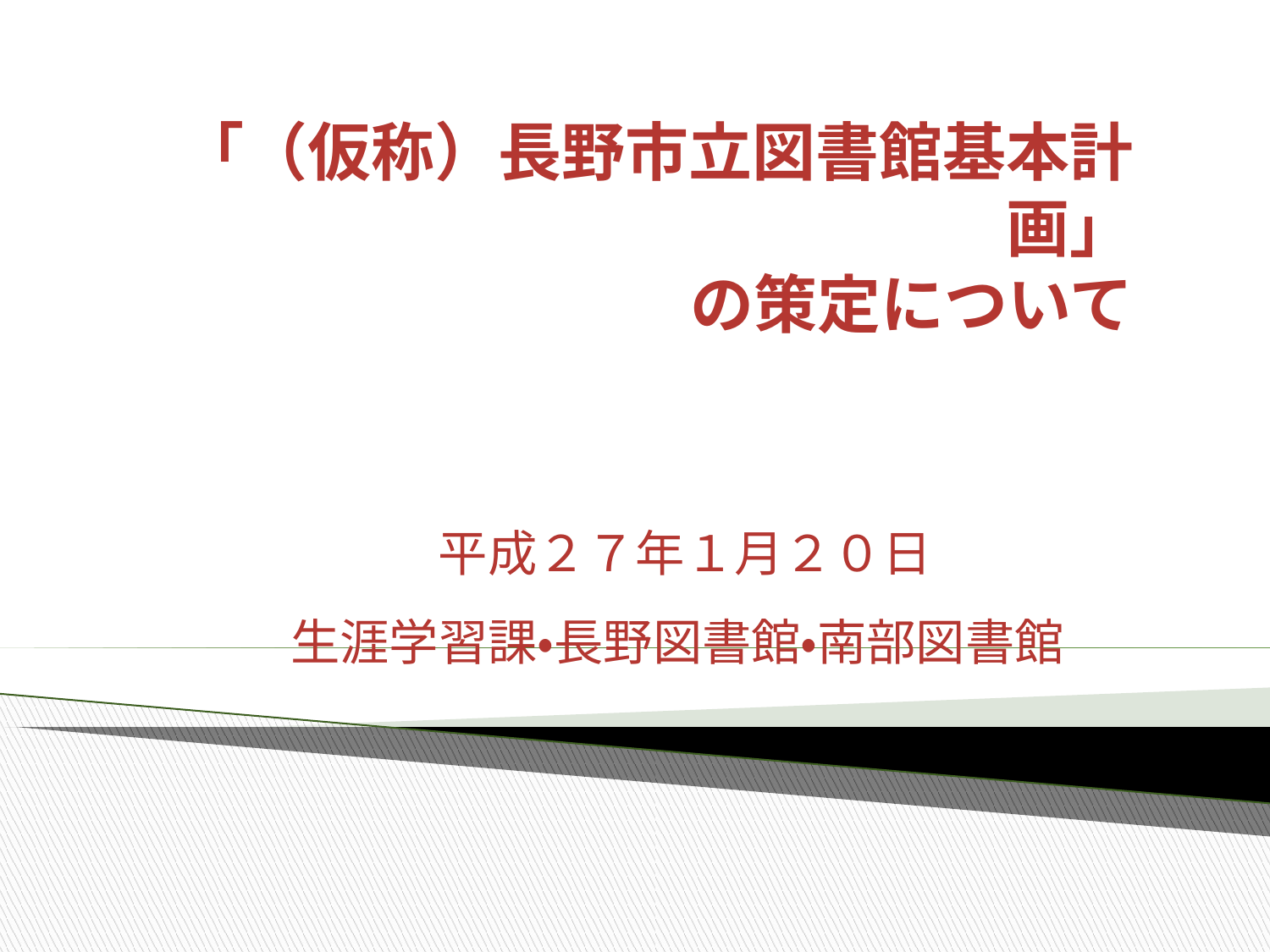

# 「（仮称）長野市立図書館基本計画」 の策定について
平成２７年１月２０日

生涯学習課・長野図書館・南部図書館